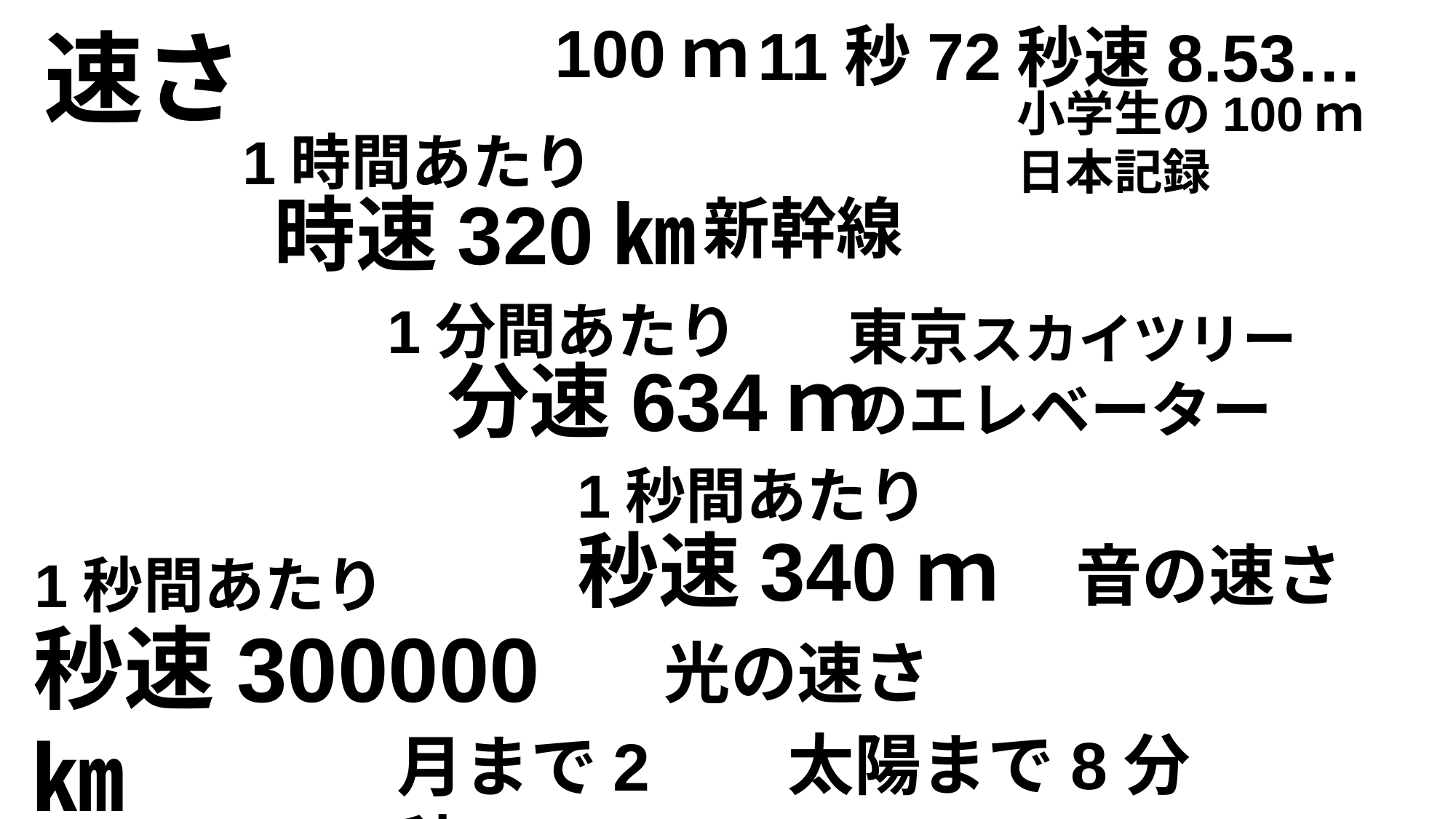

100ｍ
11秒72
秒速8.53…
速さ
小学生の100ｍ日本記録
1時間あたり
時速320㎞
新幹線
1分間あたり
東京スカイツリー
のエレベーター
分速634ｍ
1秒間あたり
秒速340ｍ
音の速さ
1秒間あたり
秒速300000㎞
光の速さ
太陽まで8分
月まで2秒